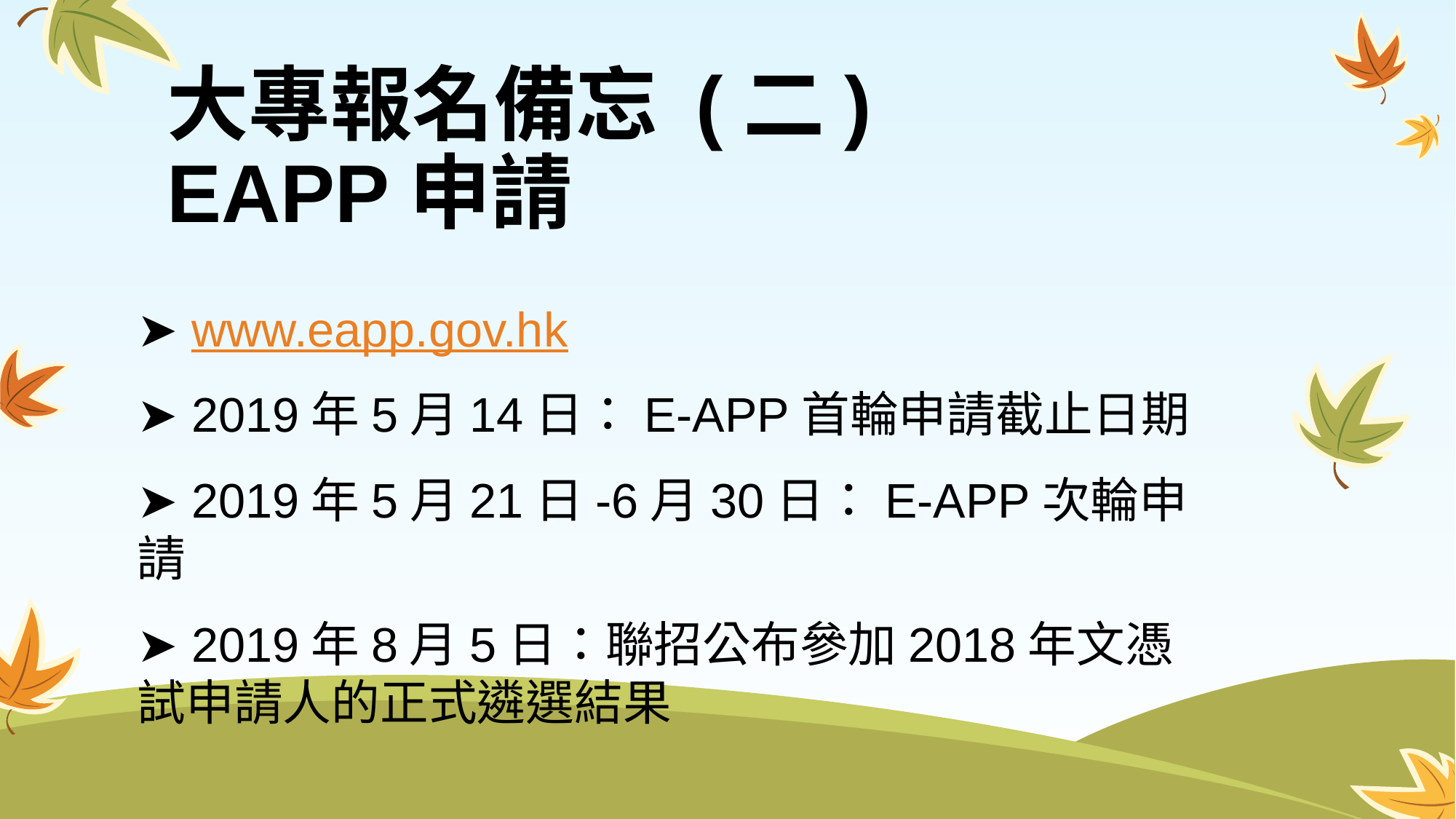

# 大專報名備忘 (二) EAPP申請
➤ www.eapp.gov.hk
➤ 2019年5⽉14⽇：E-APP⾸輪申請截⽌⽇期
➤ 2019年5⽉21⽇-6⽉30⽇：E-APP次輪申請
➤ 2019年8月5日：聯招公布參加2018年文憑試申請人的正式遴選結果